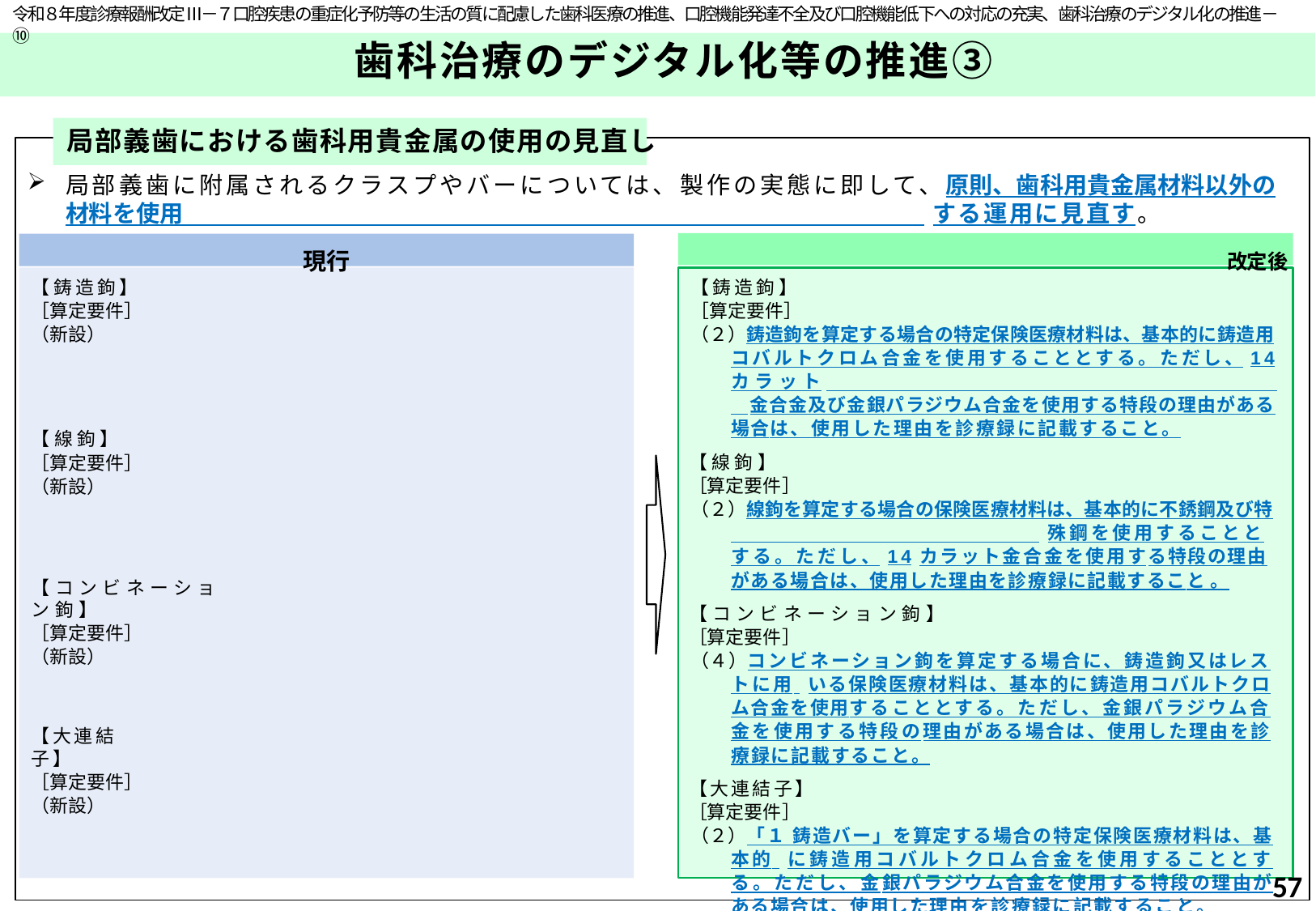

令和８年度診療報酬改定 Ⅲ－７口腔疾患の重症化予防等の生活の質に配慮した歯科医療の推進、口腔機能発達不全及び口腔機能低下への対応の充実、歯科治療のデジタル化の推進－⑩

# 歯科治療のデジタル化等の推進③
局部義歯における歯科用貴金属の使用の見直し
局部義歯に附属されるクラスプやバーについては、製作の実態に即して、原則、歯科用貴金属材料以外の材料を使用                                                      する運用に見直す。
現行	改定後

【鋳造鉤】
［算定要件］
（新設）
【鋳造鉤】
［算定要件］
（２）鋳造鉤を算定する場合の特定保険医療材料は、基本的に鋳造用コバルトクロム合金を使用することとする。ただし、14カラット                                                                            金合金及び金銀パラジウム合金を使用する特段の理由がある場合は、使用した理由を診療録に記載すること。
【線鉤】
［算定要件］
（２）線鉤を算定する場合の保険医療材料は、基本的に不銹鋼及び特                          殊鋼を使用することとする。ただし、14カラット金合金を使用する特段の理由がある場合は、使用した理由を診療録に記載すること。
【コンビネーション鉤】
［算定要件］
（４）コンビネーション鉤を算定する場合に、鋳造鉤又はレストに用 いる保険医療材料は、基本的に鋳造用コバルトクロム合金を使用することとする。ただし、金銀パラジウム合金を使用する特段の理由がある場合は、使用した理由を診療録に記載すること。
【大連結子】
［算定要件］
（２）「１ 鋳造バー」を算定する場合の特定保険医療材料は、基本的 に鋳造用コバルトクロム合金を使用することとする。ただし、金銀パラジウム合金を使用する特段の理由がある場合は、使用した理由を診療録に記載すること。
【線鉤】
［算定要件］
（新設）
【コンビネーション鉤】
［算定要件］
（新設）
【大連結子】
［算定要件］
（新設）
57